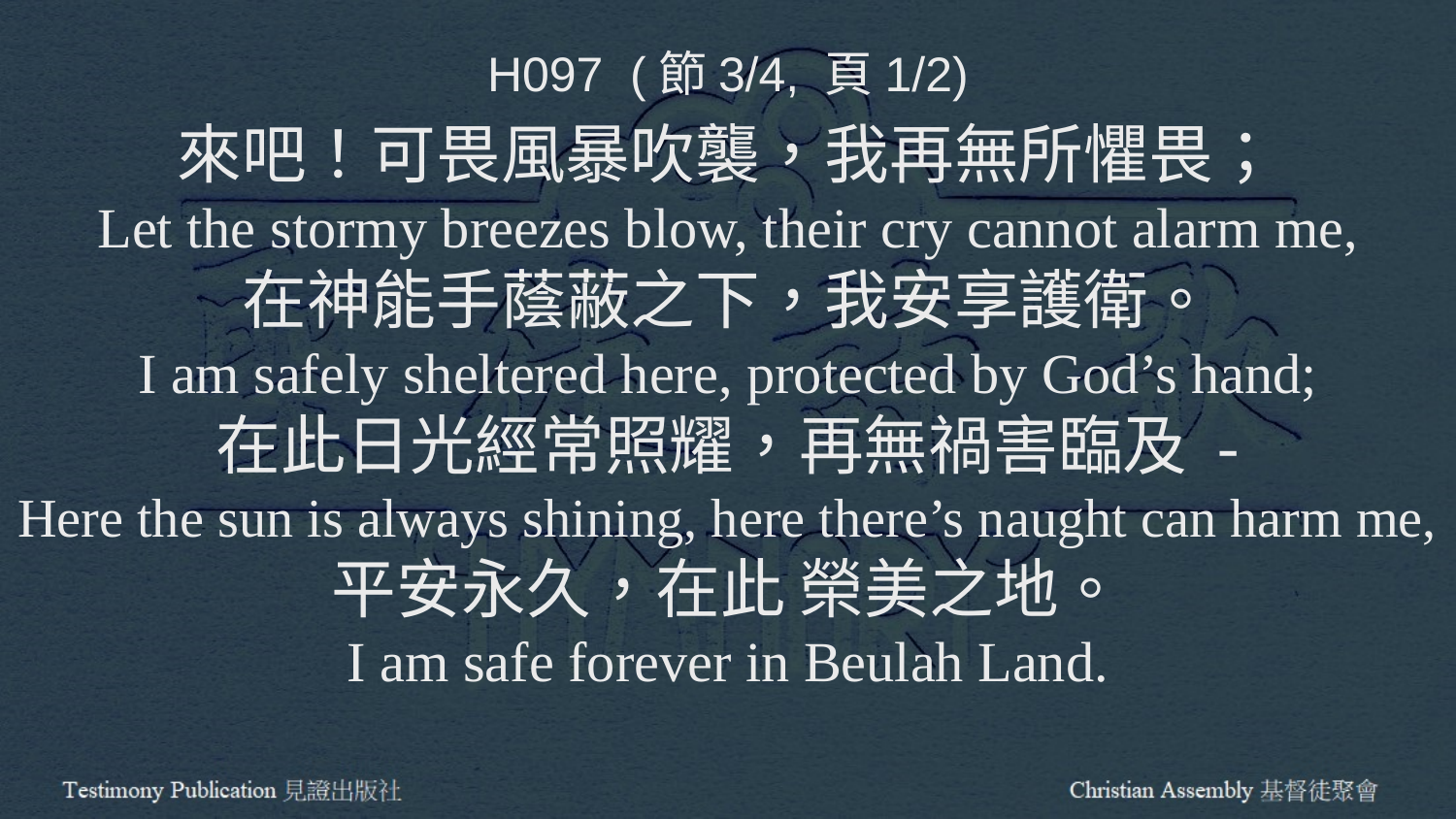

H097  (節3/4, 頁1/2)
來吧！可畏風暴吹襲，我再無所懼畏；
Let the stormy breezes blow, their cry cannot alarm me,
在神能手蔭蔽之下，我安享護衛。
I am safely sheltered here, protected by God’s hand;
在此日光經常照耀，再無禍害臨及 -
Here the sun is always shining, here there’s naught can harm me,
平安永久，在此 榮美之地。
I am safe forever in Beulah Land.